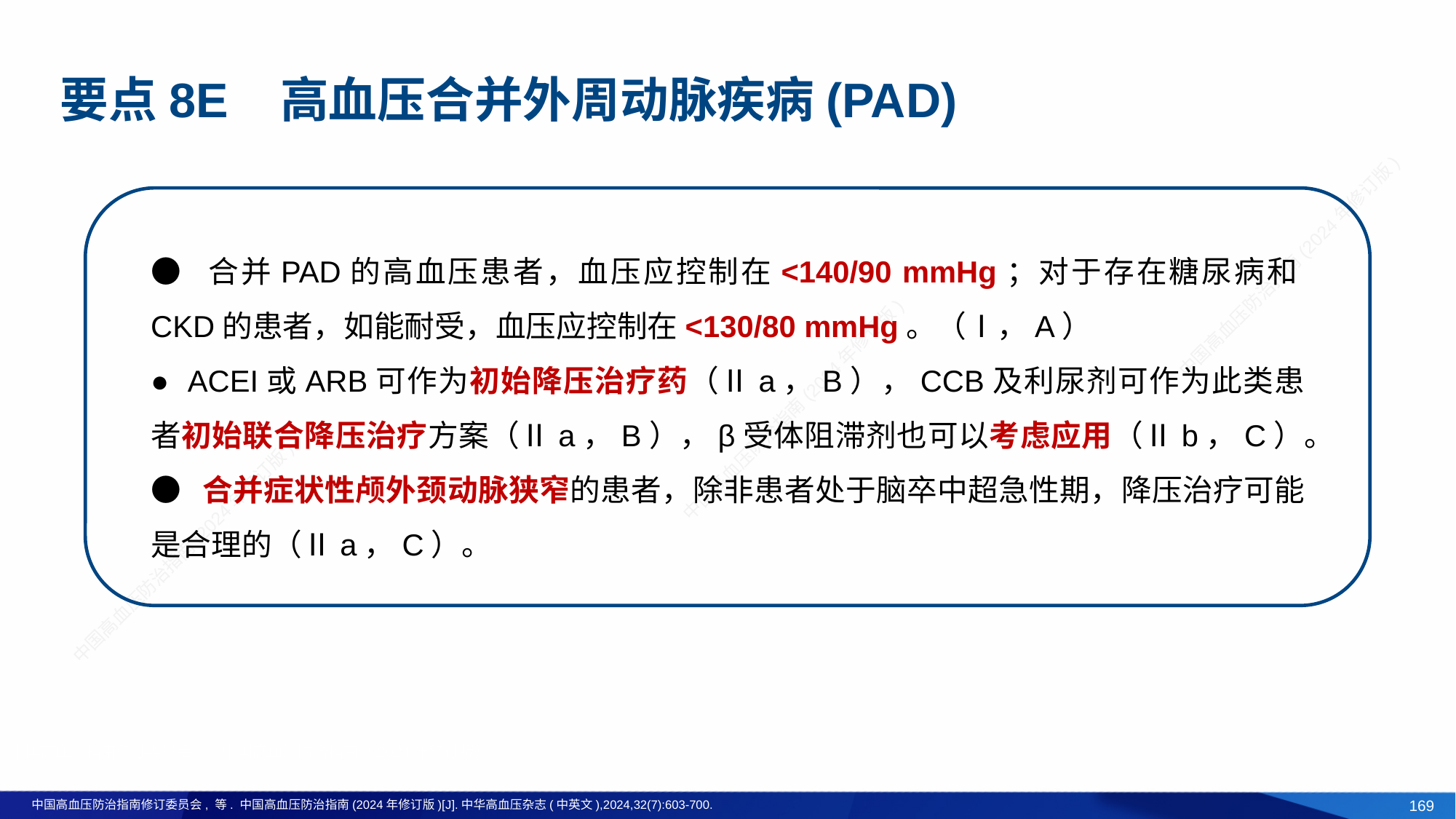

要点8E   高血压合并外周动脉疾病(PAD)

●  合并PAD的高血压患者，血压应控制在<140/90 mmHg；对于存在糖尿病和CKD的患者，如能耐受，血压应控制在<130/80 mmHg。（Ⅰ，A）
●  ACEI或ARB可作为初始降压治疗药（Ⅱa，B），CCB及利尿剂可作为此类患者初始联合降压治疗方案（Ⅱa，B），β受体阻滞剂也可以考虑应用（Ⅱb，C）。
●  合并症状性颅外颈动脉狭窄的患者，除非患者处于脑卒中超急性期，降压治疗可能是合理的（Ⅱa，C）。
中国高血压指南修订委员会. 《中国高血压防治指南（2024年修订版）》